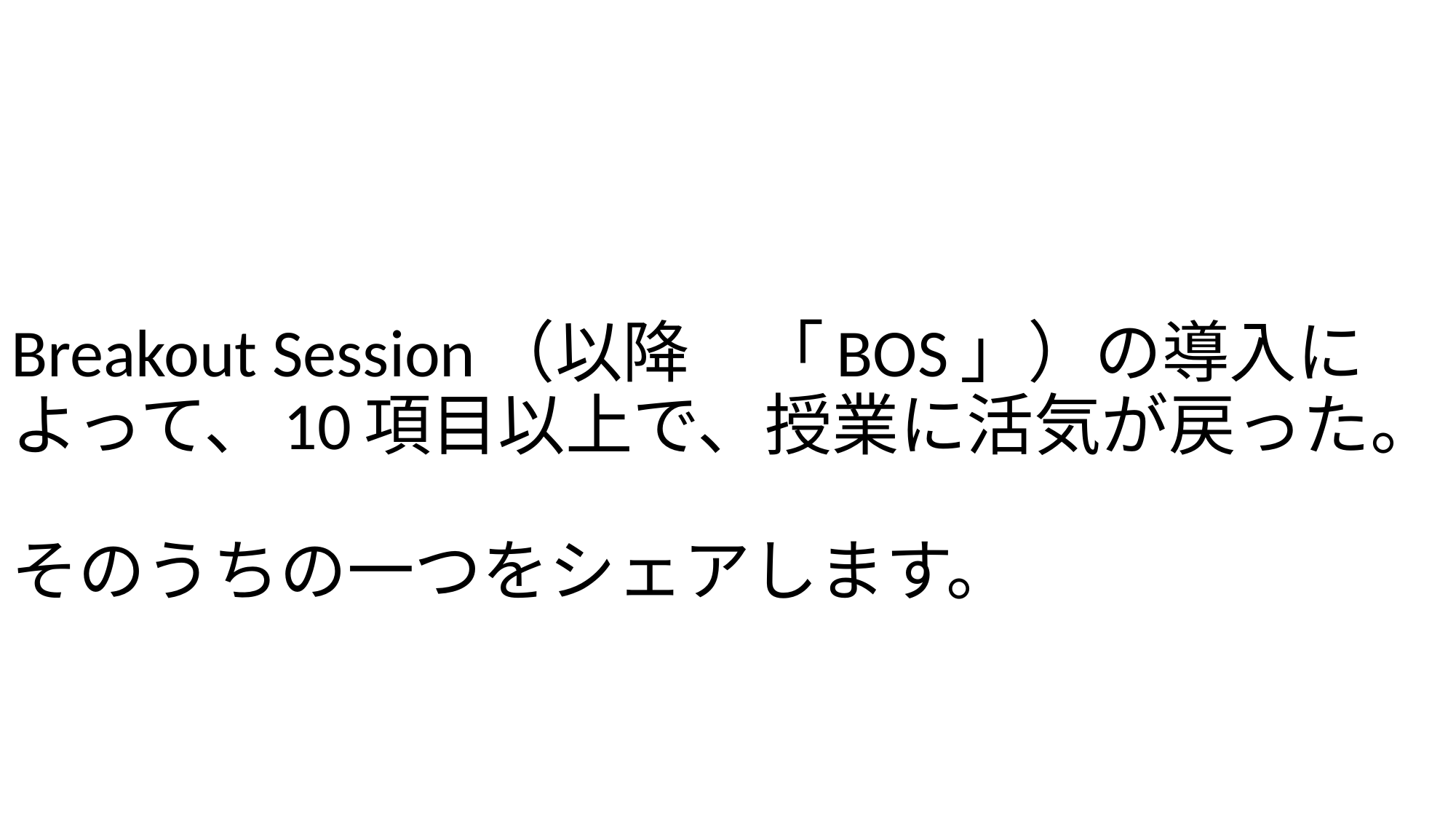

# Breakout Session（以降　「BOS」）の導入によって、10項目以上で、授業に活気が戻った。 そのうちの一つをシェアします。